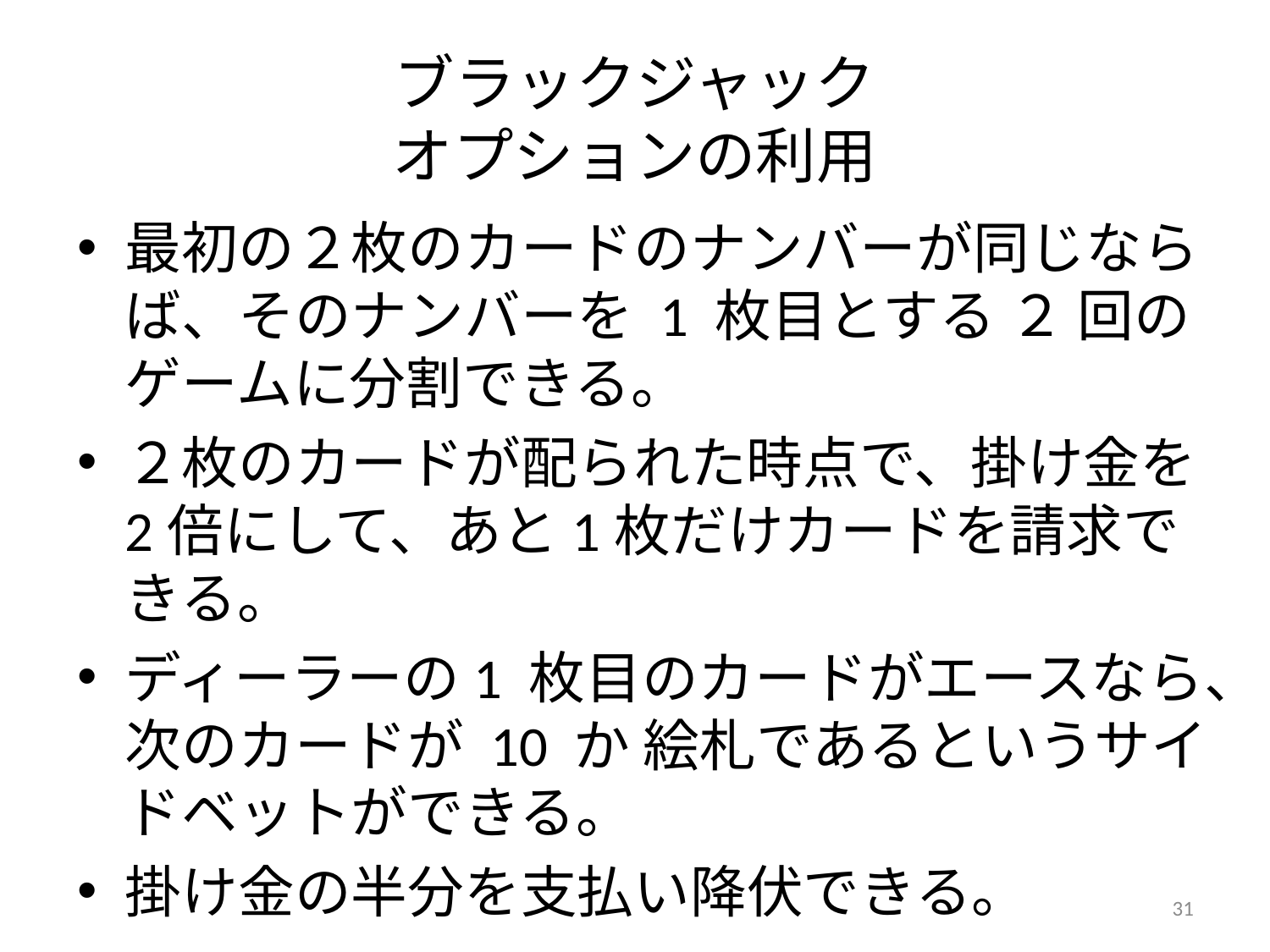

# ブラックジャック オプションの利用
最初の２枚のカードのナンバーが同じならば、そのナンバーを 1 枚目とする ２ 回のゲームに分割できる。
２枚のカードが配られた時点で、掛け金を2倍にして、あと1枚だけカードを請求できる。
ディーラーの1 枚目のカードがエースなら、次のカードが 10 か 絵札であるというサイドベットができる。
掛け金の半分を支払い降伏できる。
31